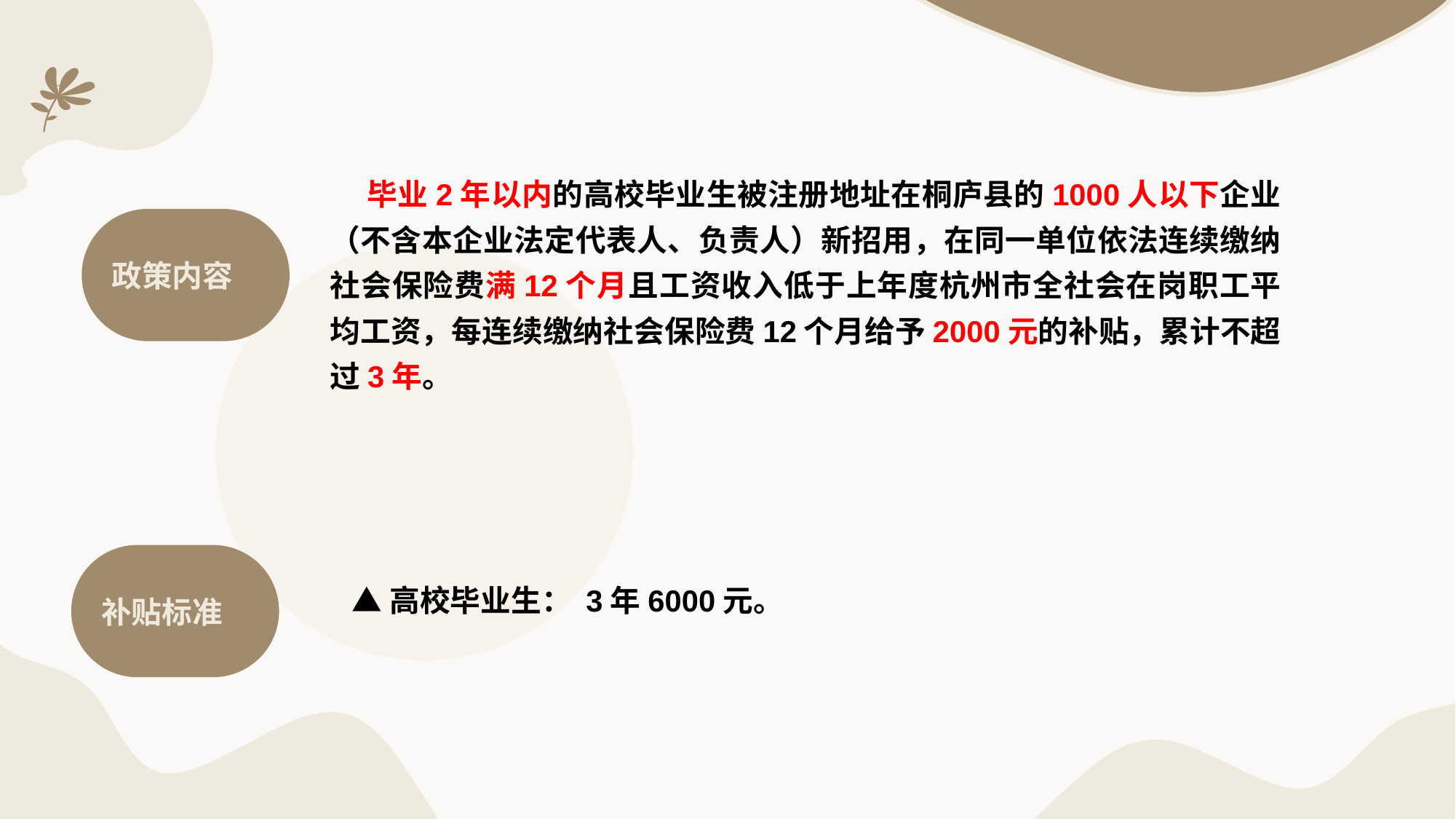

毕业2年以内的高校毕业生被注册地址在桐庐县的1000人以下企业（不含本企业法定代表人、负责人）新招用，在同一单位依法连续缴纳社会保险费满12个月且工资收入低于上年度杭州市全社会在岗职工平均工资，每连续缴纳社会保险费12个月给予2000元的补贴，累计不超过3年。

政策内容

补贴标准
▲高校毕业生： 3年6000元。